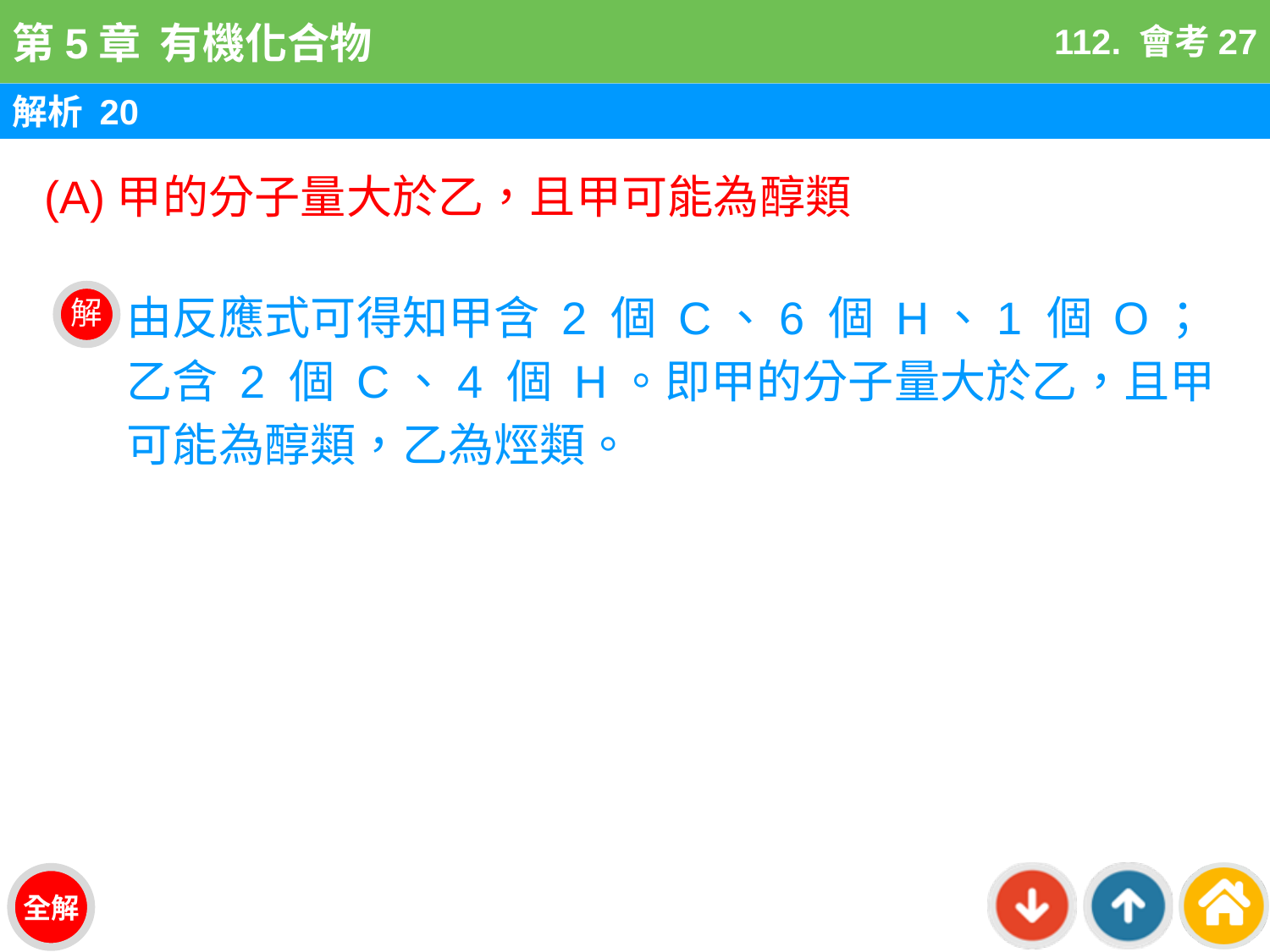

112. 會考27
解析 20
(A)甲的分子量大於乙，且甲可能為醇類
由反應式可得知甲含 2 個 C、6 個 H、1 個 O；乙含 2 個 C、4 個 H。即甲的分子量大於乙，且甲可能為醇類，乙為烴類。
解
全解